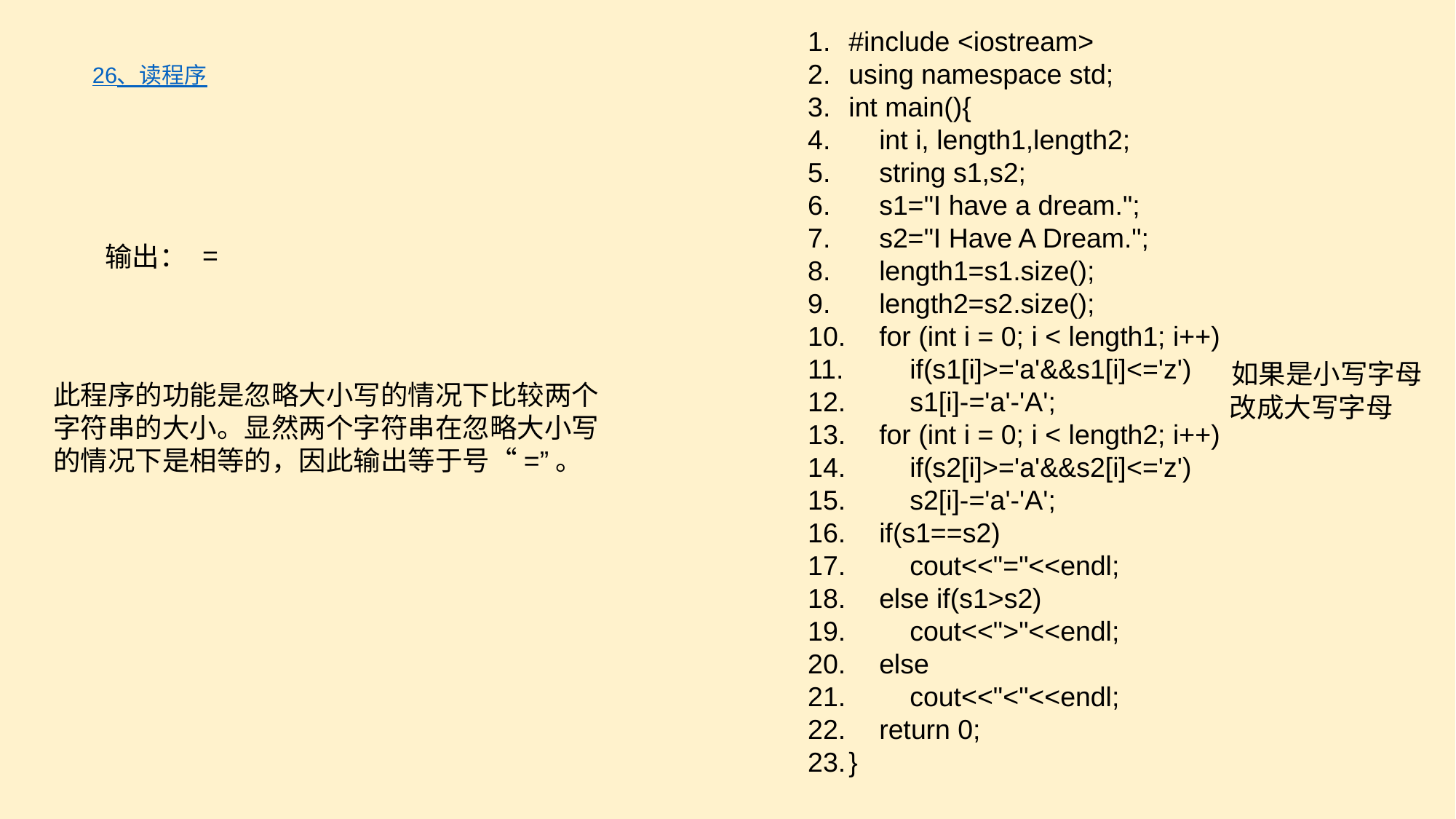

#include <iostream>
using namespace std;
int main(){
    int i, length1,length2;
    string s1,s2;
    s1="I have a dream.";
    s2="I Have A Dream.";
    length1=s1.size();
    length2=s2.size();
    for (int i = 0; i < length1; i++)
        if(s1[i]>='a'&&s1[i]<='z')
        s1[i]-='a'-'A';
    for (int i = 0; i < length2; i++)
        if(s2[i]>='a'&&s2[i]<='z')
        s2[i]-='a'-'A';
    if(s1==s2)
        cout<<"="<<endl;
    else if(s1>s2)
        cout<<">"<<endl;
    else
        cout<<"<"<<endl;
    return 0;
}
26、读程序
=
输出：
如果是小写字母
此程序的功能是忽略大小写的情况下比较两个字符串的大小。显然两个字符串在忽略大小写的情况下是相等的，因此输出等于号“=”。
改成大写字母